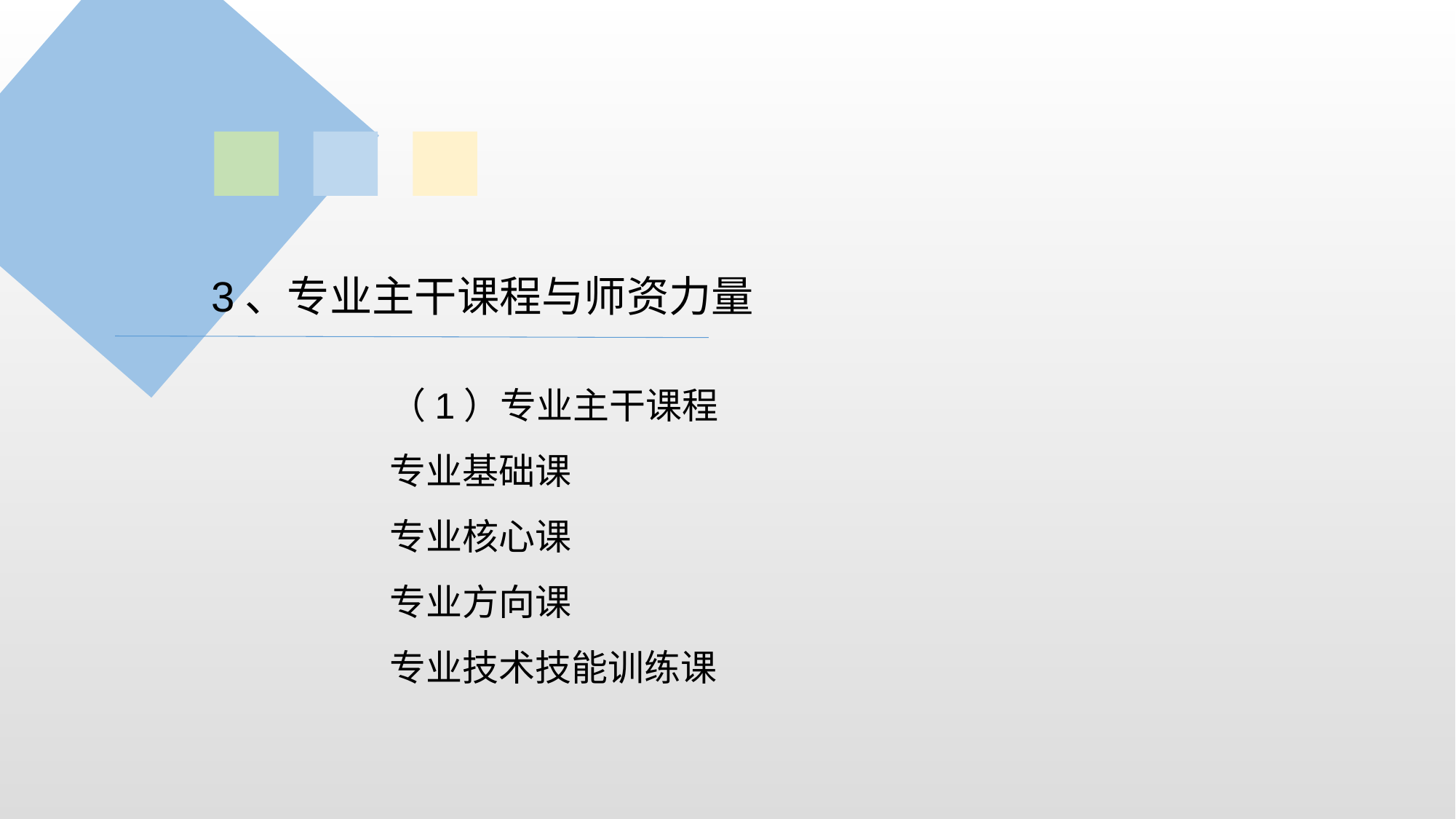

3、专业主干课程与师资力量
（1）专业主干课程
专业基础课
专业核心课
专业方向课
专业技术技能训练课